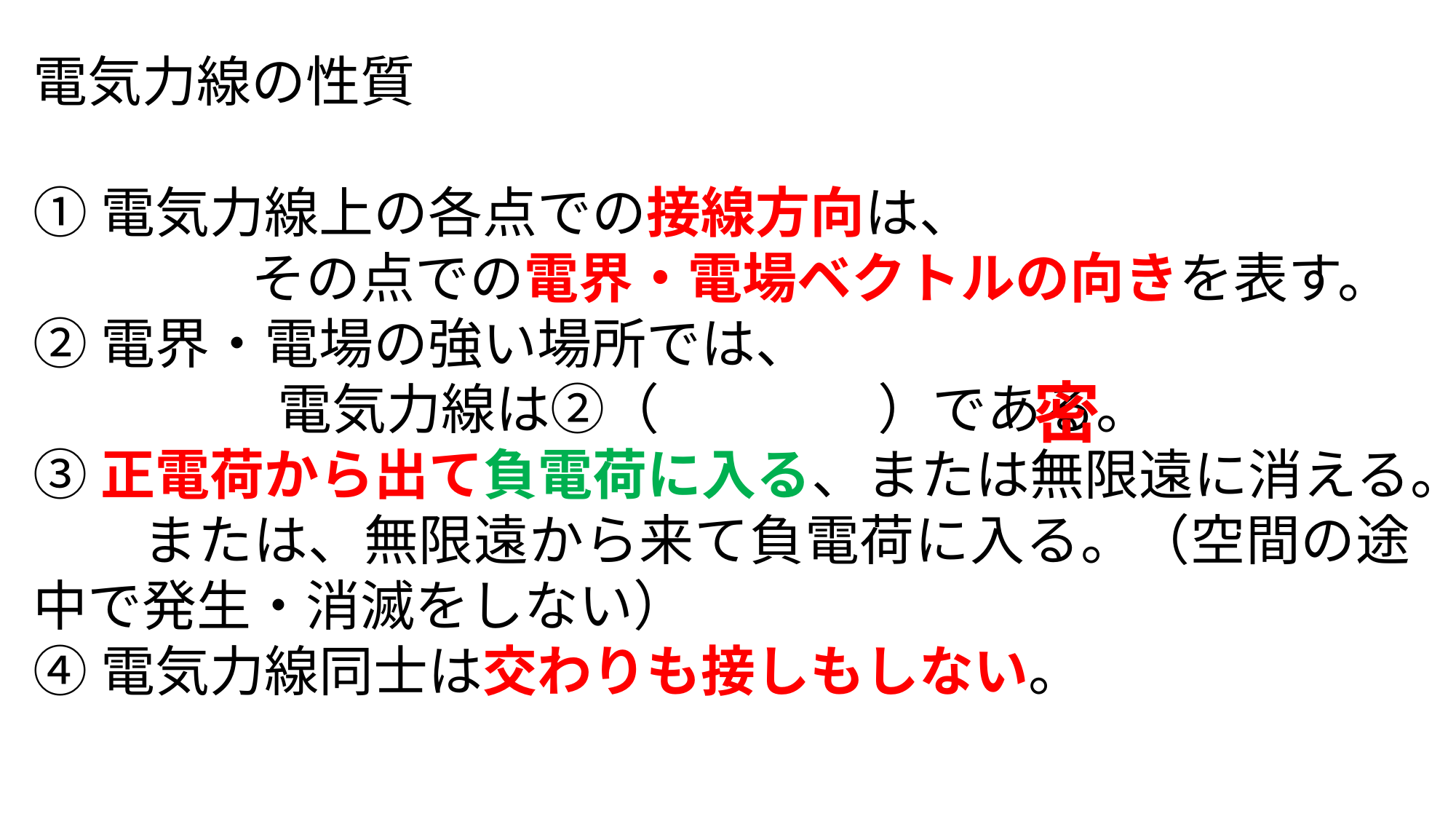

電気力線の性質

①電気力線上の各点での接線方向は、
　　　　その点での電界・電場ベクトルの向きを表す。
②電界・電場の強い場所では、
                   電気力線は②（　　　　）である。
③正電荷から出て負電荷に入る、または無限遠に消える。
　　または、無限遠から来て負電荷に入る。（空間の途中で発生・消滅をしない）
④電気力線同士は交わりも接しもしない。
密